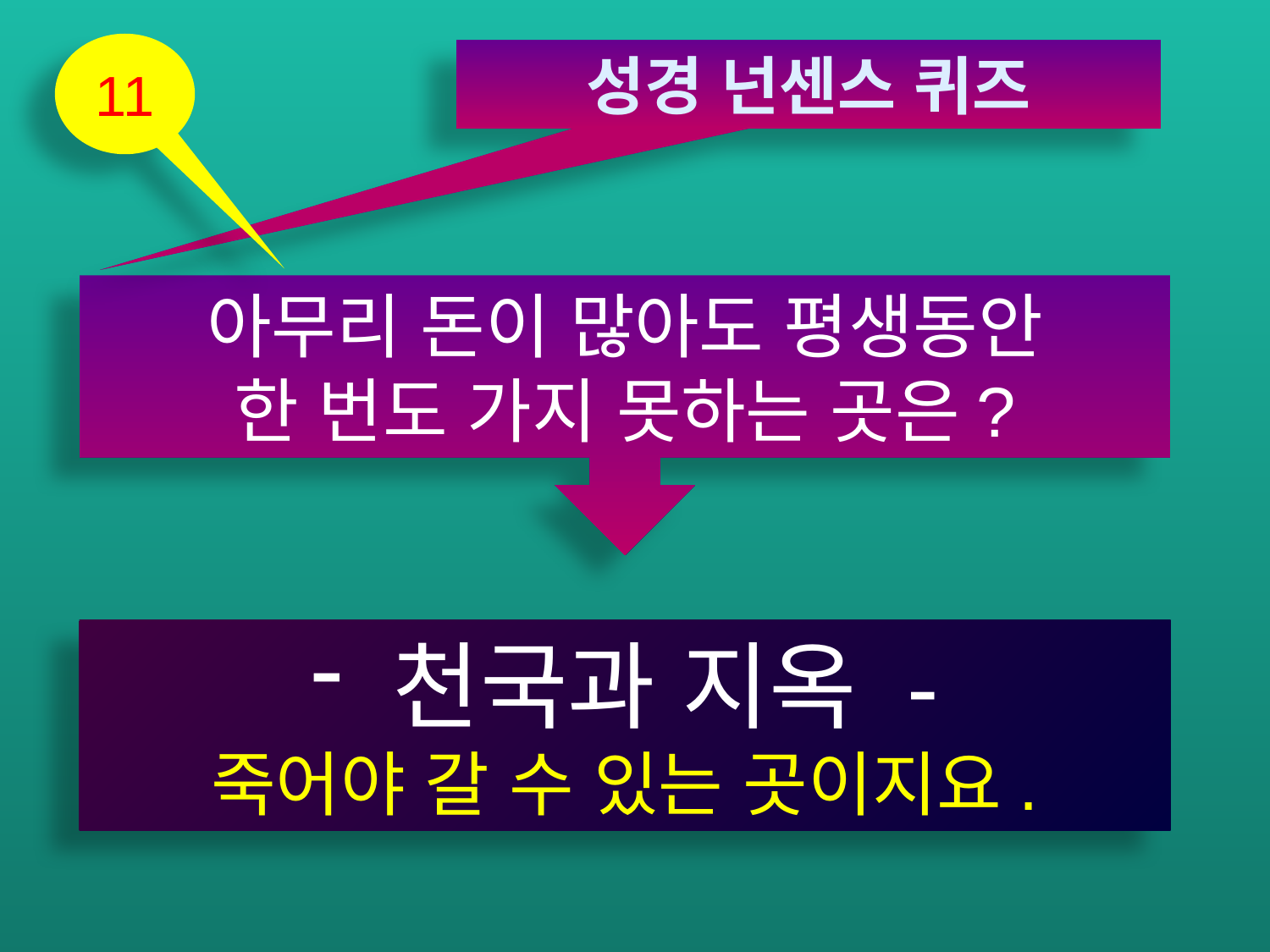

11
성경 넌센스 퀴즈
아무리 돈이 많아도 평생동안
한 번도 가지 못하는 곳은?
 천국과 지옥 -
죽어야 갈 수 있는 곳이지요.